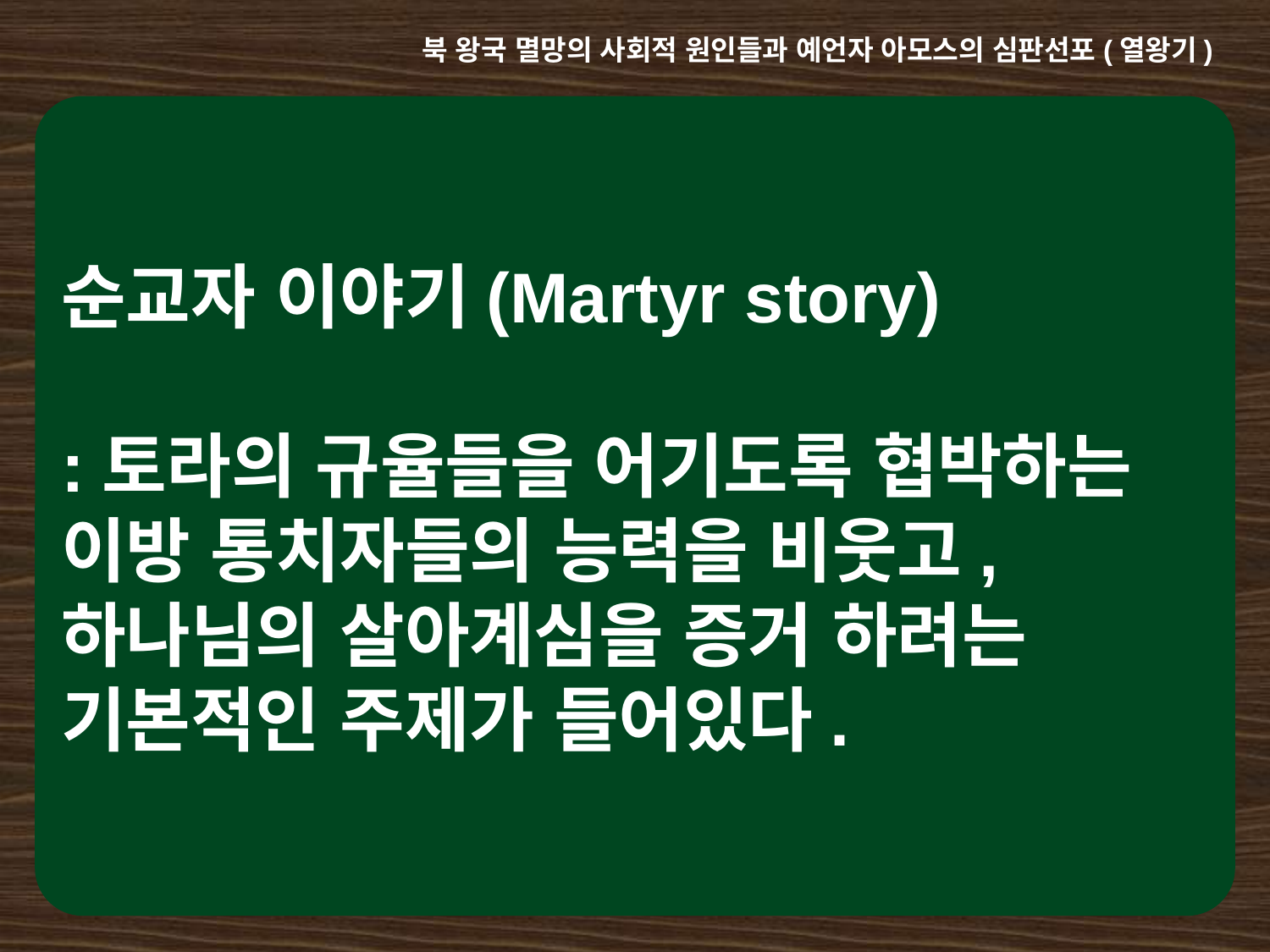

북 왕국 멸망의 사회적 원인들과 예언자 아모스의 심판선포(열왕기)
순교자 이야기(Martyr story)

:토라의 규율들을 어기도록 협박하는 이방 통치자들의 능력을 비웃고,
하나님의 살아계심을 증거 하려는 기본적인 주제가 들어있다.